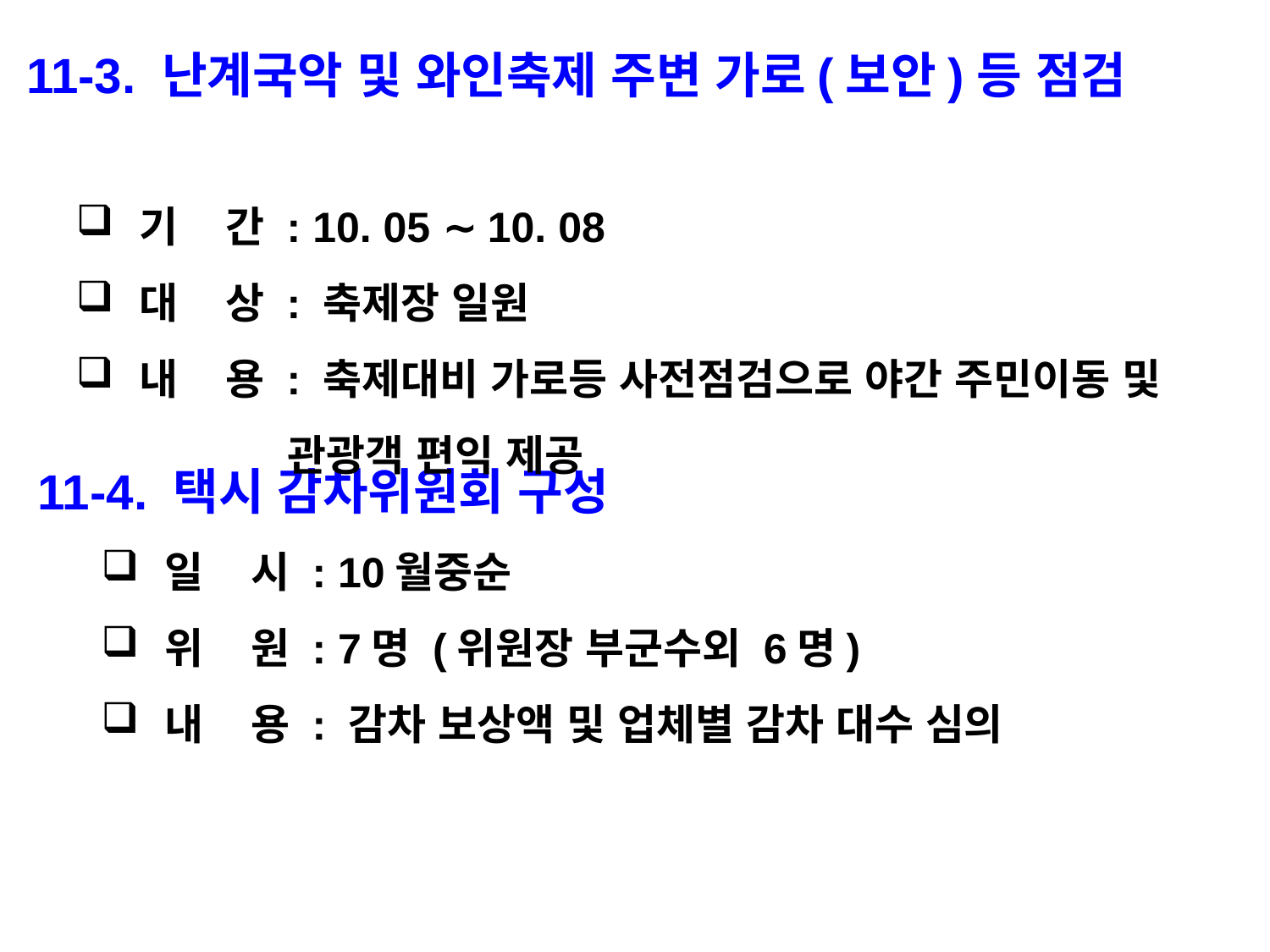

11-3. 난계국악 및 와인축제 주변 가로(보안)등 점검
기    간 : 10. 05 ∼ 10. 08
대    상 : 축제장 일원
내    용 : 축제대비 가로등 사전점검으로 야간 주민이동 및
                 관광객 편익 제공

11-4. 택시 감차위원회 구성
일    시 : 10월중순
위    원 : 7명 (위원장 부군수외 6명)
내    용 : 감차 보상액 및 업체별 감차 대수 심의